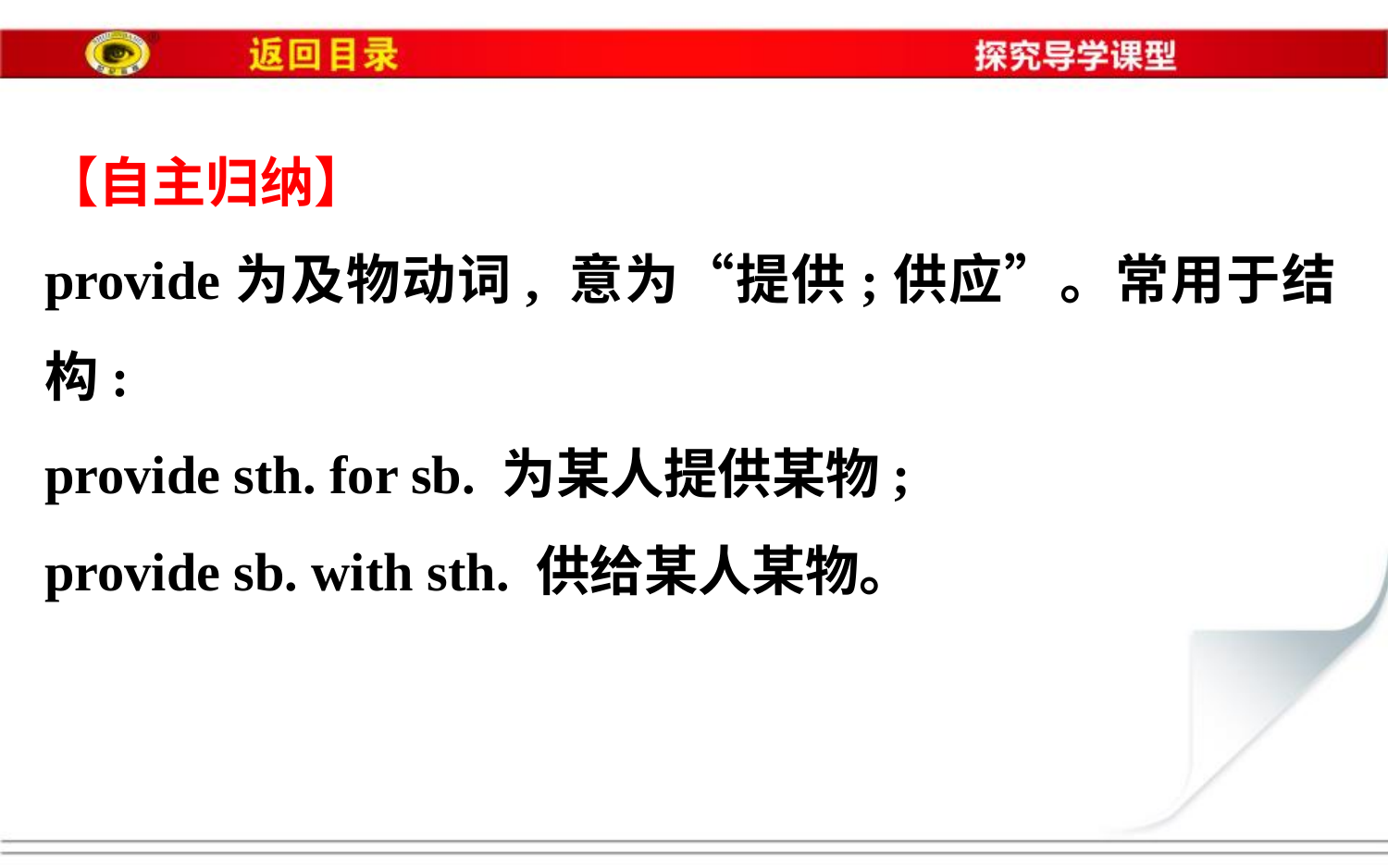

【自主归纳】
provide为及物动词, 意为“提供;供应”。常用于结构:
provide sth. for sb. 为某人提供某物;
provide sb. with sth. 供给某人某物。